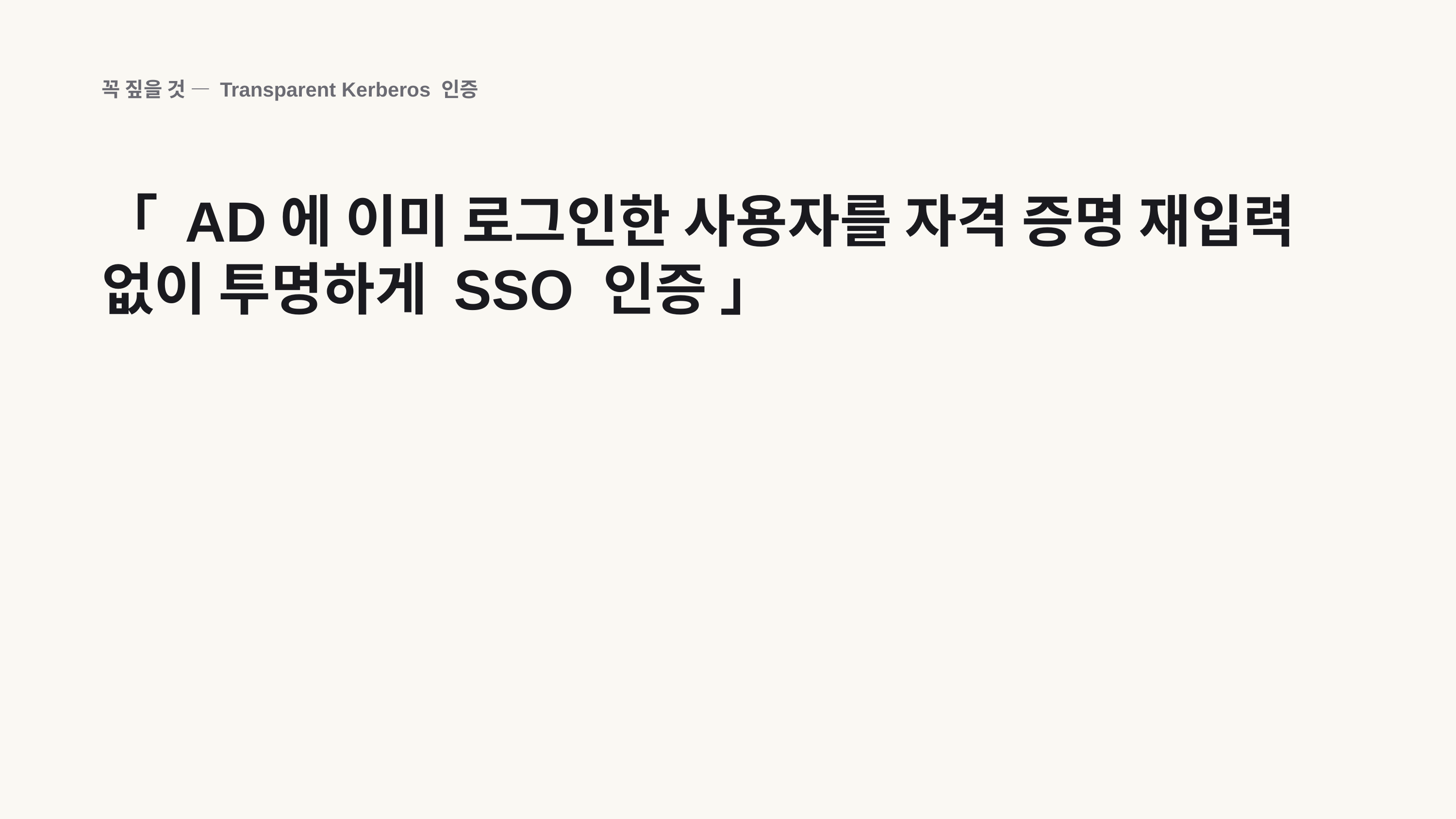

꼭 짚을 것 — Transparent Kerberos 인증
「 AD에 이미 로그인한 사용자를 자격 증명 재입력 없이 투명하게 SSO 인증 」